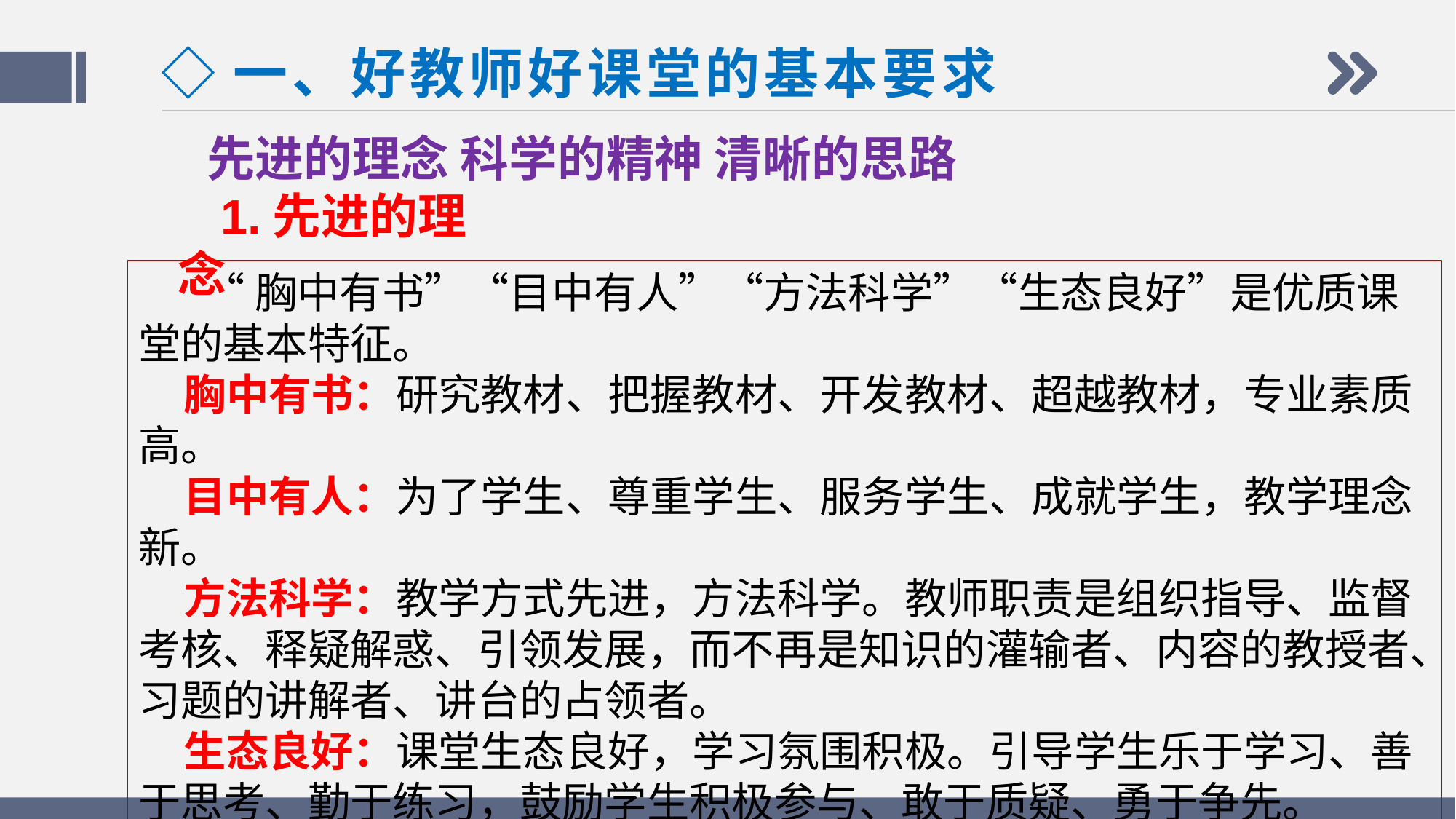

◇一、好教师好课堂的基本要求
先进的理念 科学的精神 清晰的思路

1.先进的理念
  “胸中有书”“目中有人”“方法科学”“生态良好”是优质课堂的基本特征。
胸中有书：研究教材、把握教材、开发教材、超越教材，专业素质高。
目中有人：为了学生、尊重学生、服务学生、成就学生，教学理念新。
方法科学：教学方式先进，方法科学。教师职责是组织指导、监督考核、释疑解惑、引领发展，而不再是知识的灌输者、内容的教授者、习题的讲解者、讲台的占领者。
生态良好：课堂生态良好，学习氛围积极。引导学生乐于学习、善于思考、勤于练习，鼓励学生积极参与、敢于质疑、勇于争先。